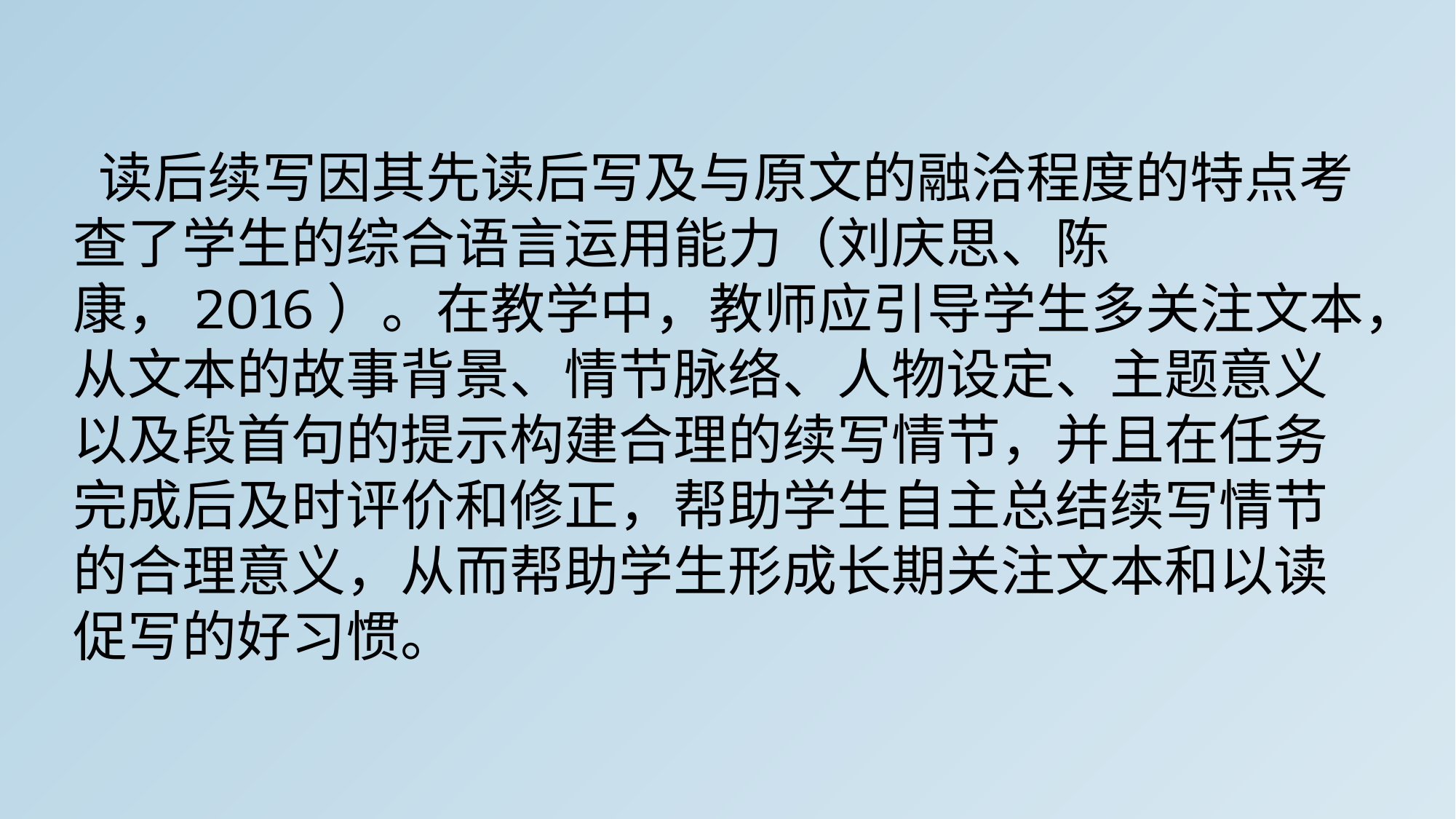

读后续写因其先读后写及与原文的融洽程度的特点考查了学生的综合语言运用能力（刘庆思、陈康，2016）。在教学中，教师应引导学生多关注文本，从文本的故事背景、情节脉络、人物设定、主题意义以及段首句的提示构建合理的续写情节，并且在任务完成后及时评价和修正，帮助学生自主总结续写情节的合理意义，从而帮助学生形成长期关注文本和以读促写的好习惯。